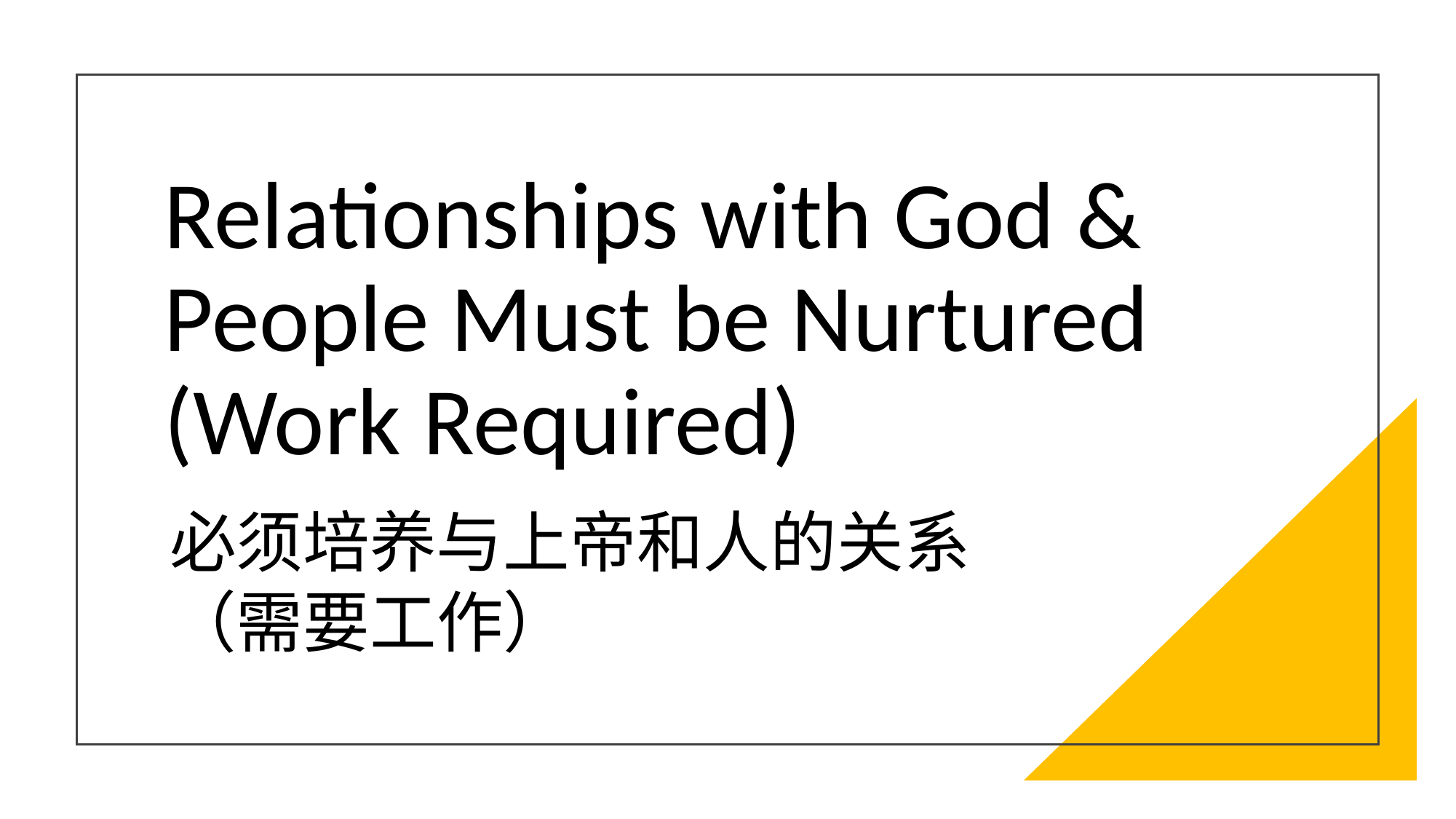

# Relationships with God & People Must be Nurtured (Work Required)

必须培养与上帝和人的关系
（需要工作）